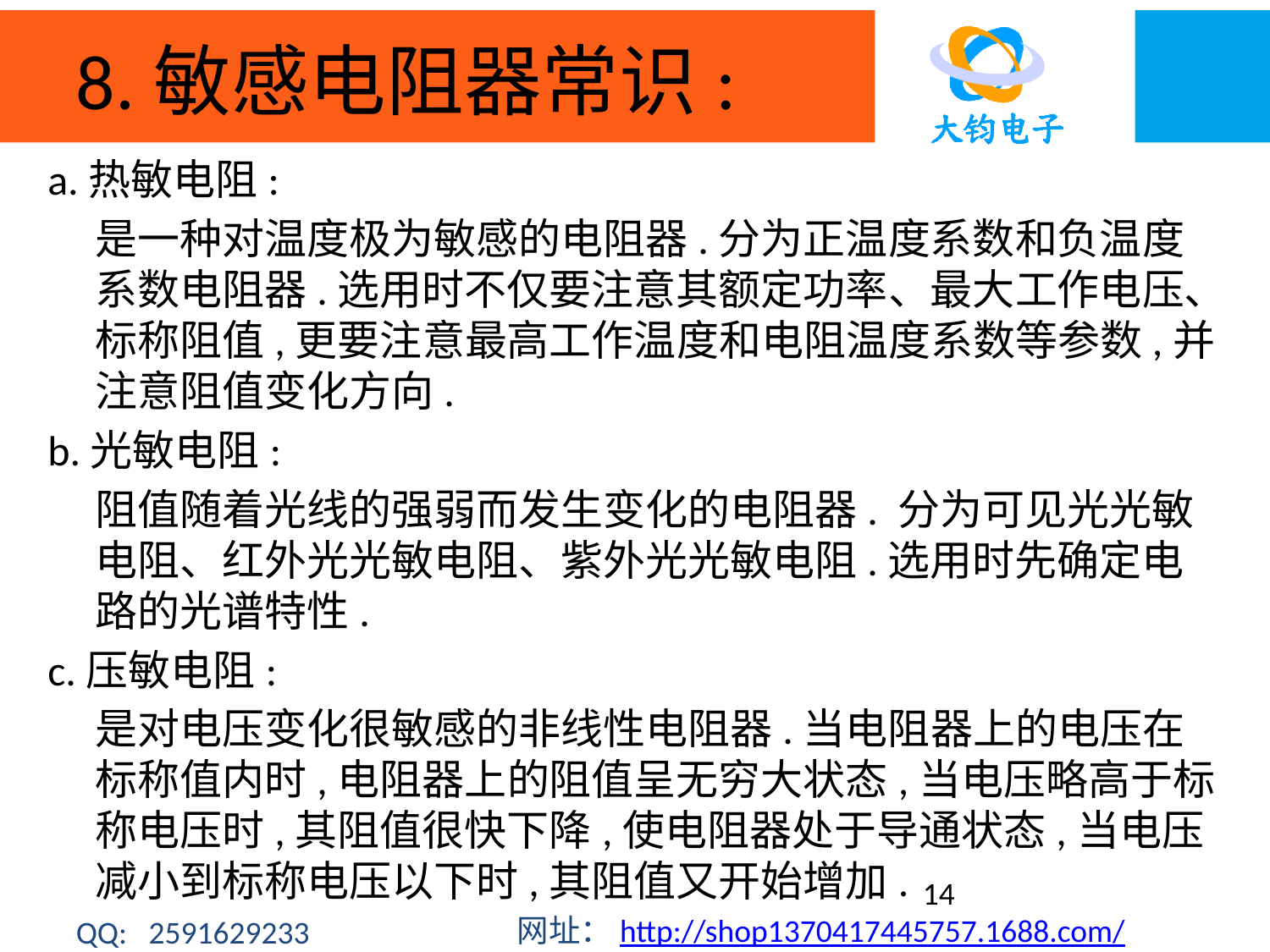

# 8.敏感电阻器常识:
a.热敏电阻:
	是一种对温度极为敏感的电阻器.分为正温度系数和负温度系数电阻器.选用时不仅要注意其额定功率、最大工作电压、标称阻值,更要注意最高工作温度和电阻温度系数等参数,并注意阻值变化方向.
b.光敏电阻:
	阻值随着光线的强弱而发生变化的电阻器. 分为可见光光敏电阻、红外光光敏电阻、紫外光光敏电阻.选用时先确定电路的光谱特性.
c.压敏电阻:
	是对电压变化很敏感的非线性电阻器.当电阻器上的电压在标称值内时,电阻器上的阻值呈无穷大状态,当电压略高于标称电压时,其阻值很快下降,使电阻器处于导通状态,当电压减小到标称电压以下时,其阻值又开始增加.
14